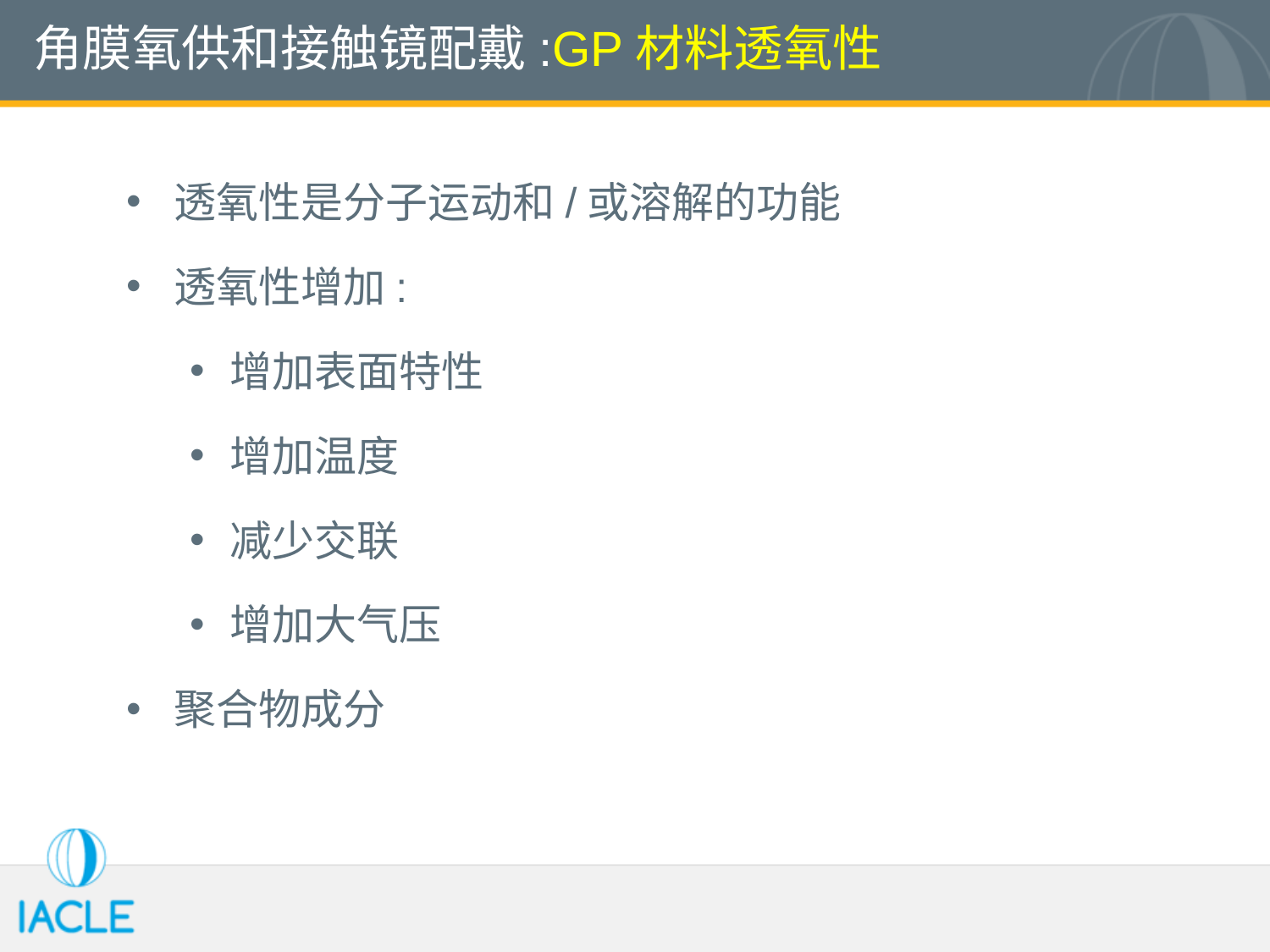

角膜氧供和接触镜配戴:GP材料透氧性
透氧性是分子运动和/或溶解的功能
透氧性增加:
增加表面特性
增加温度
减少交联
增加大气压
聚合物成分